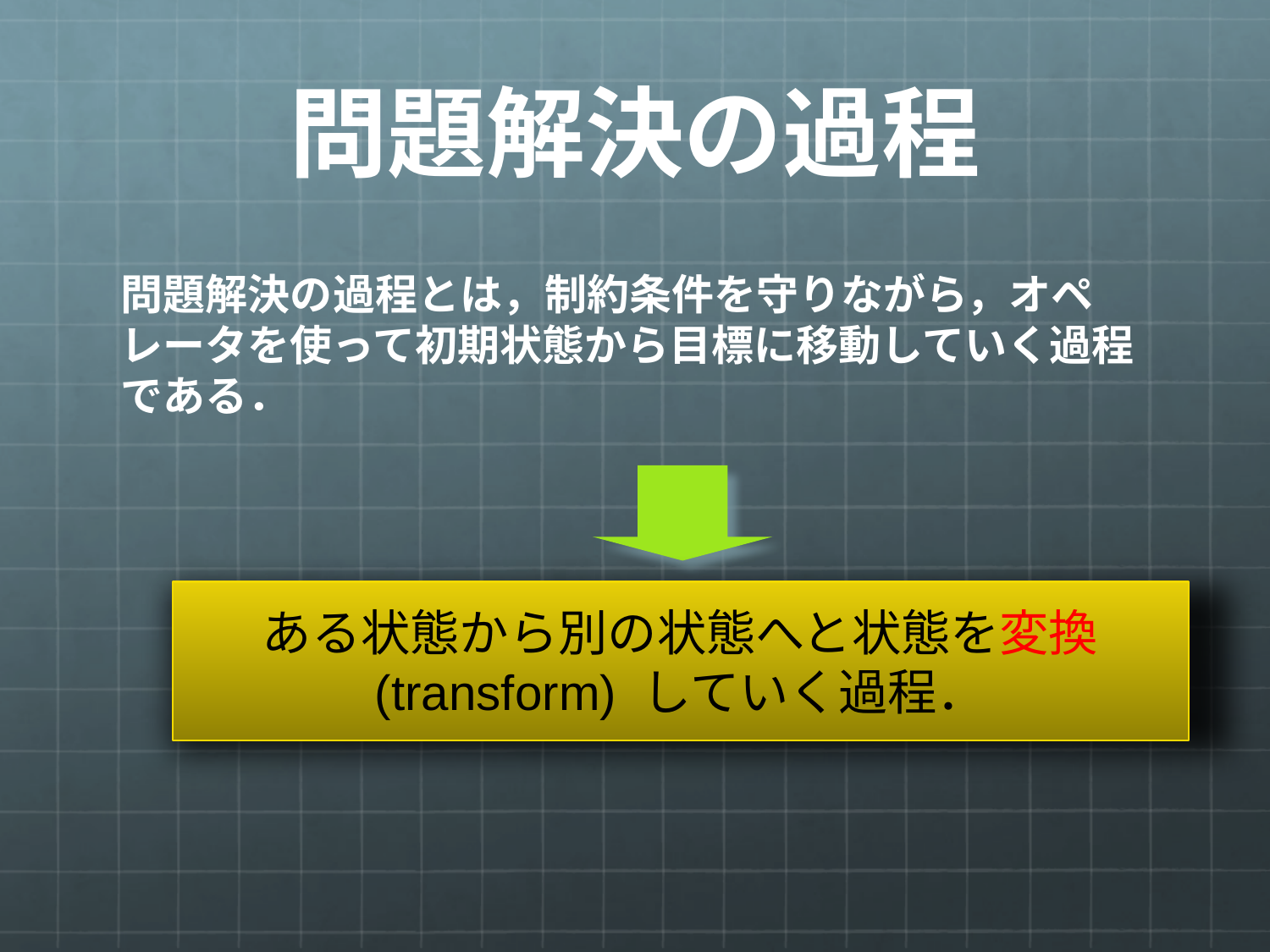

# 問題解決の過程
問題解決の過程とは，制約条件を守りながら，オペレータを使って初期状態から目標に移動していく過程である．

ある状態から別の状態へと状態を変換 (transform) していく過程．